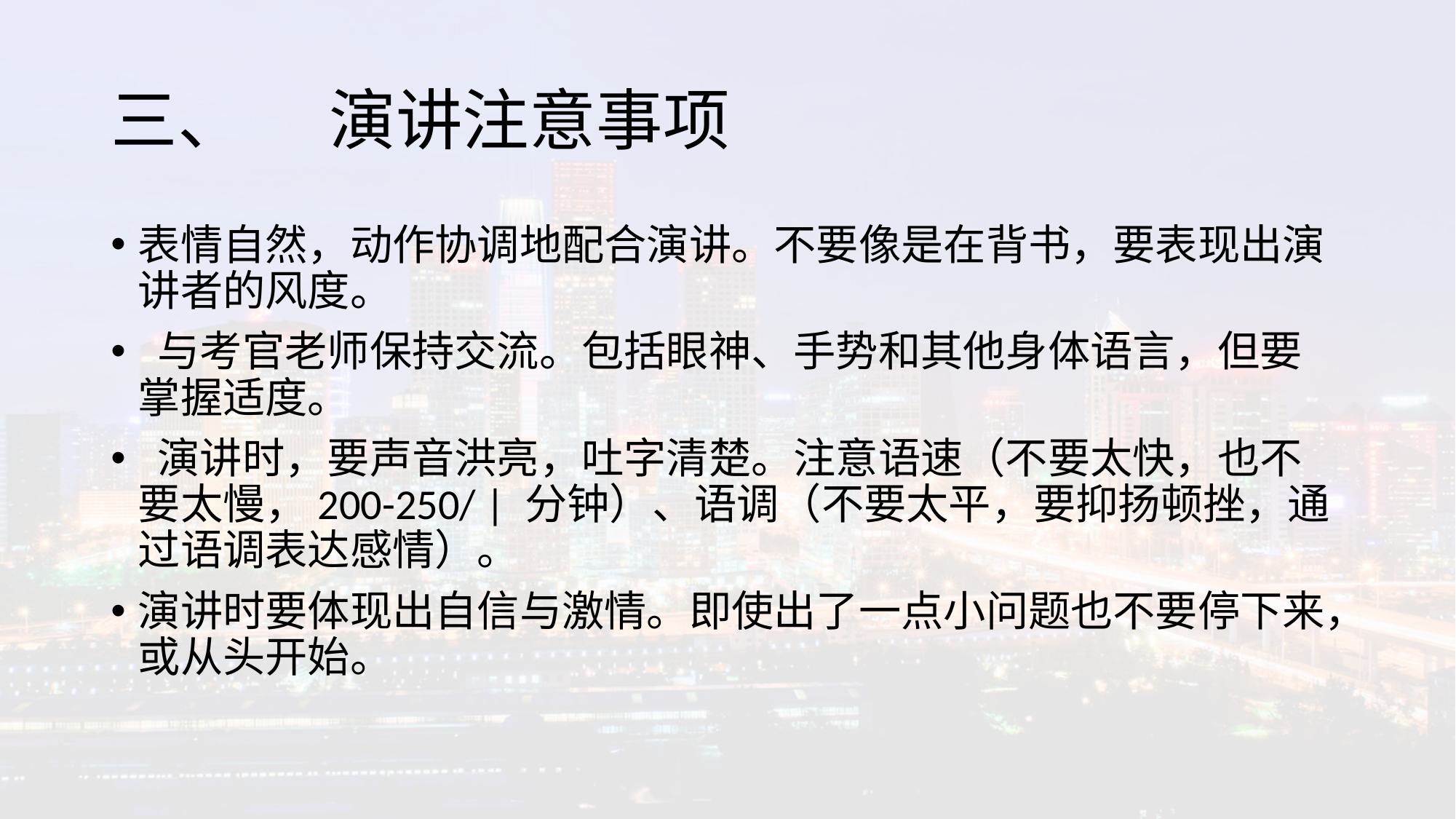

# 三、	演讲注意事项
表情自然，动作协调地配合演讲。不要像是在背书，要表现出演讲者的风度。
 与考官老师保持交流。包括眼神、手势和其他身体语言，但要掌握适度。
 演讲时，要声音洪亮，吐字清楚。注意语速（不要太快，也不要太慢，200-250/ | 分钟）、语调（不要太平，要抑扬顿挫，通过语调表达感情）。
演讲时要体现出自信与激情。即使出了一点小问题也不要停下来，或从头开始。